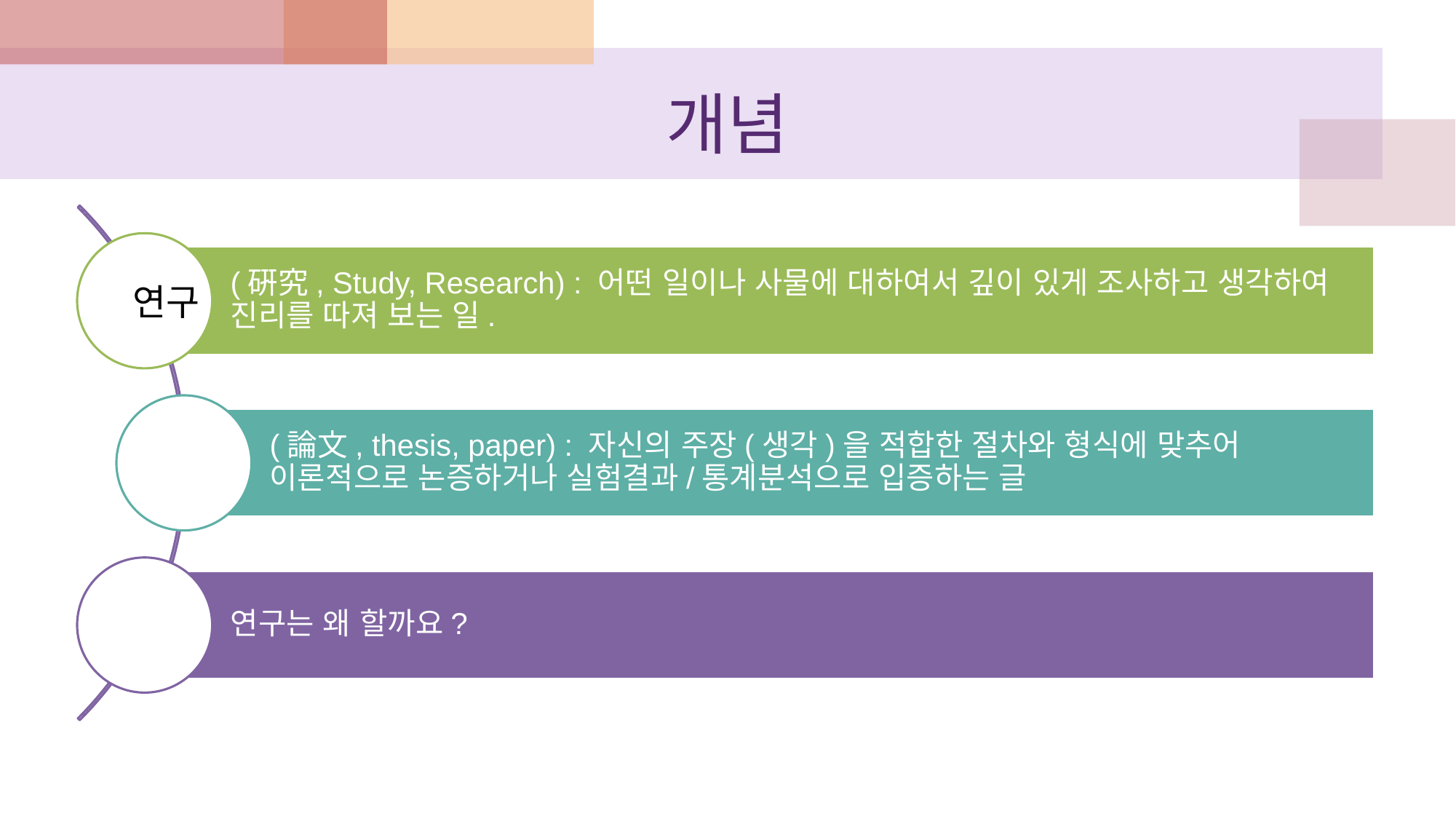

# 개념
(硏究, Study, Research) : 어떤 일이나 사물에 대하여서 깊이 있게 조사하고 생각하여 진리를 따져 보는 일.
(論文, thesis, paper) : 자신의 주장(생각)을 적합한 절차와 형식에 맞추어 이론적으로 논증하거나 실험결과/통계분석으로 입증하는 글
연구는 왜 할까요?
연구